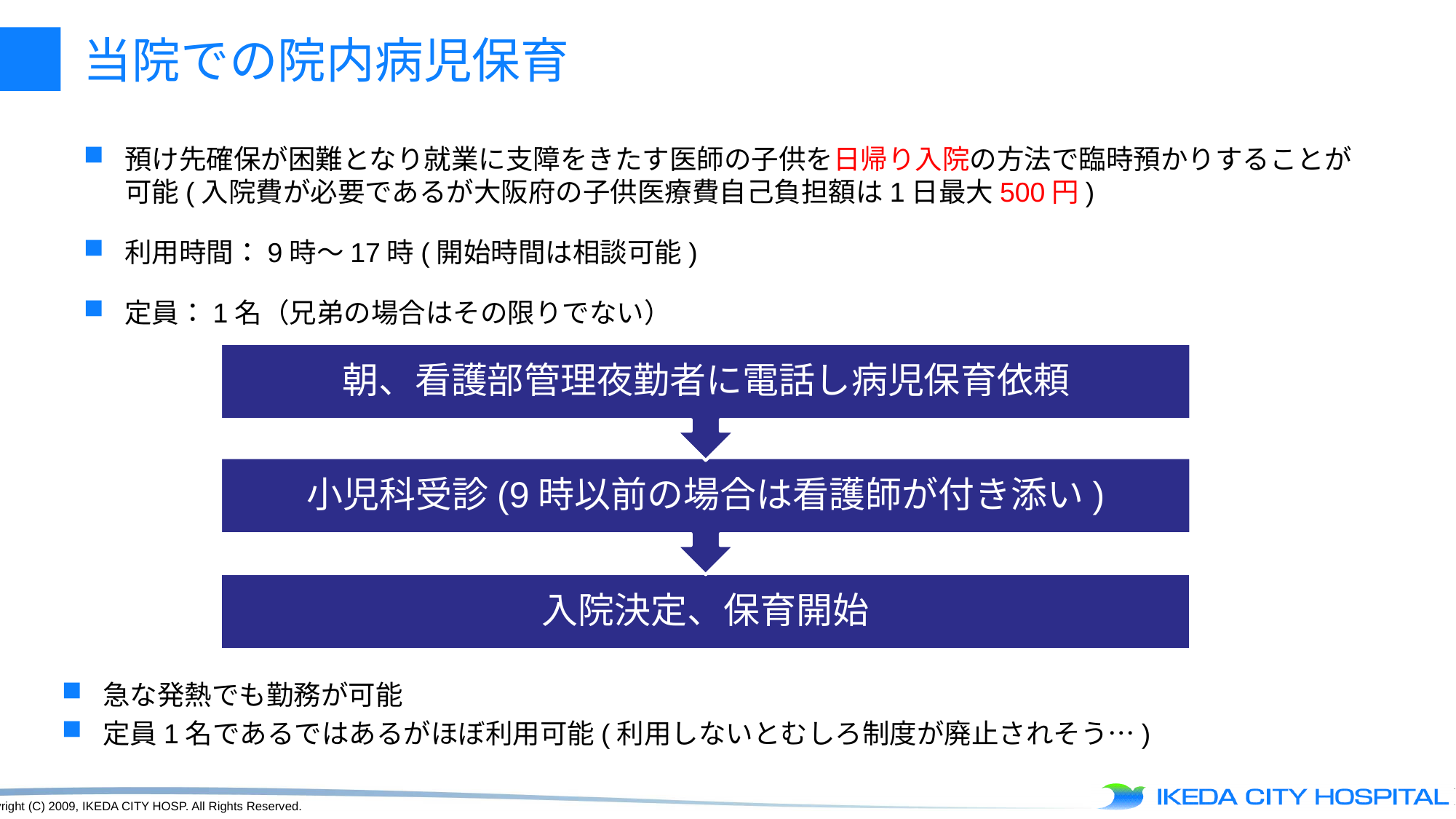

# 当院での院内病児保育
預け先確保が困難となり就業に支障をきたす医師の子供を日帰り入院の方法で臨時預かりすることが可能(入院費が必要であるが大阪府の子供医療費自己負担額は1日最大500円)

利用時間：9時～17時(開始時間は相談可能)

定員：1名（兄弟の場合はその限りでない）

入院決定、保育開始
小児科受診(9時以前の場合は看護師が付き添い)
朝、看護部管理夜勤者に電話し病児保育依頼
急な発熱でも勤務が可能
定員1名であるではあるがほぼ利用可能(利用しないとむしろ制度が廃止されそう…)